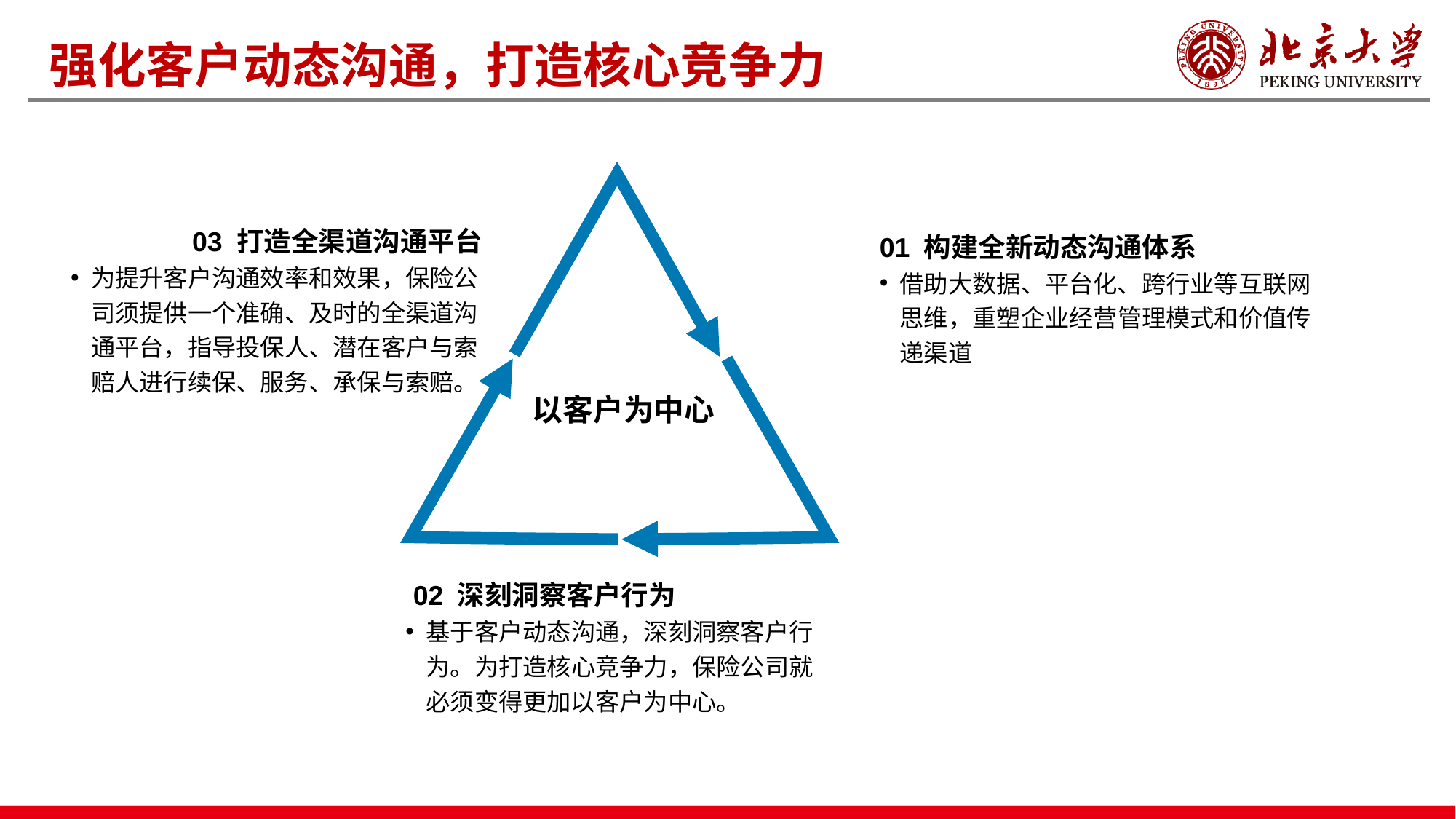

强化客户动态沟通，打造核心竞争力

03 打造全渠道沟通平台
为提升客户沟通效率和效果，保险公司须提供一个准确、及时的全渠道沟通平台，指导投保人、潜在客户与索赔人进行续保、服务、承保与索赔。
01 构建全新动态沟通体系
借助大数据、平台化、跨行业等互联网思维，重塑企业经营管理模式和价值传递渠道

以客户为中心

 02 深刻洞察客户行为
基于客户动态沟通，深刻洞察客户行为。为打造核心竞争力，保险公司就必须变得更加以客户为中心。